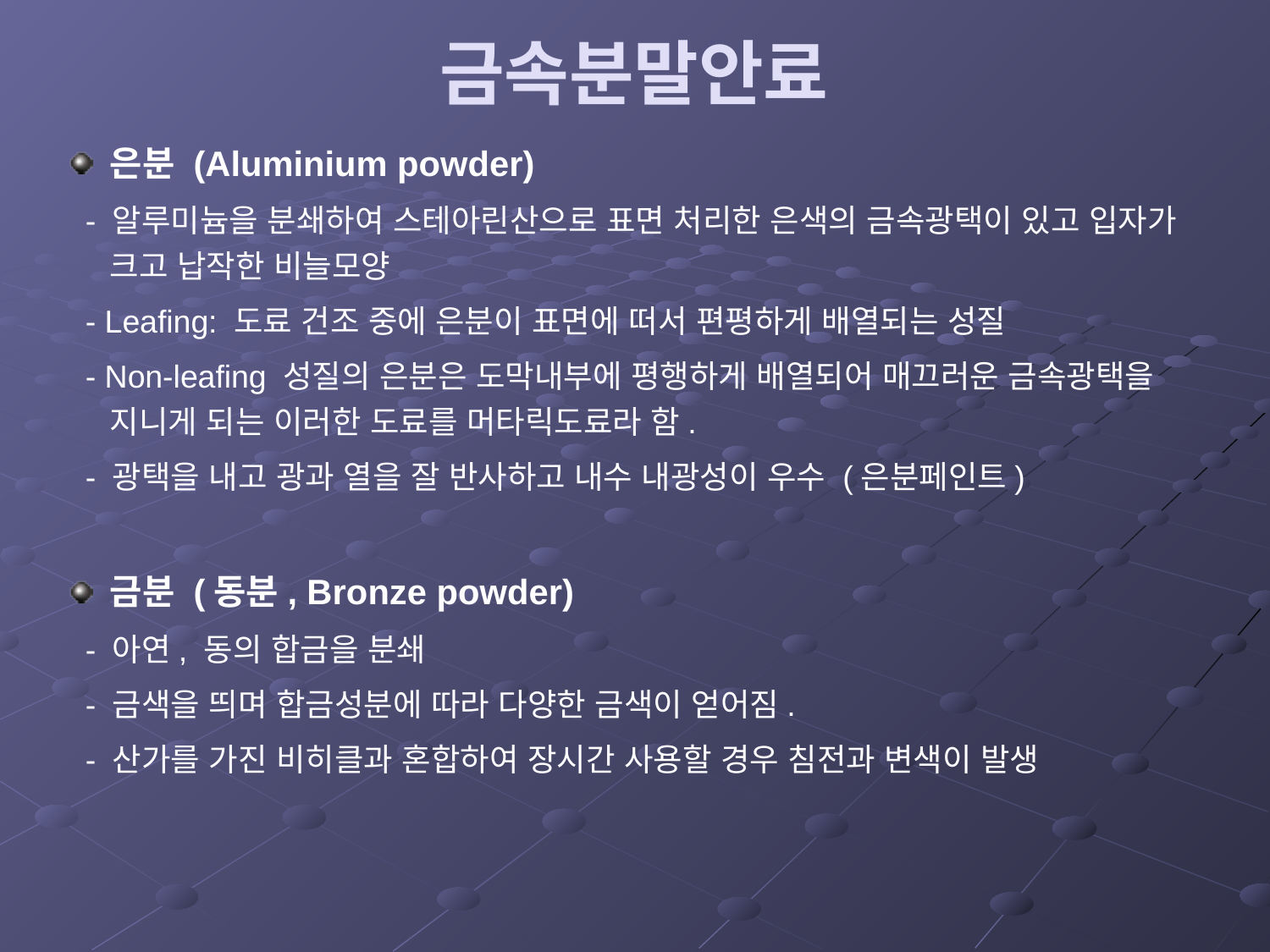

# 금속분말안료
은분 (Aluminium powder)
  - 알루미늄을 분쇄하여 스테아린산으로 표면 처리한 은색의 금속광택이 있고 입자가 크고 납작한 비늘모양
  - Leafing: 도료 건조 중에 은분이 표면에 떠서 편평하게 배열되는 성질
  - Non-leafing 성질의 은분은 도막내부에 평행하게 배열되어 매끄러운 금속광택을 지니게 되는 이러한 도료를 머타릭도료라 함.
  - 광택을 내고 광과 열을 잘 반사하고 내수 내광성이 우수 (은분페인트)

금분 (동분, Bronze powder)
  - 아연, 동의 합금을 분쇄
  - 금색을 띄며 합금성분에 따라 다양한 금색이 얻어짐.
  - 산가를 가진 비히클과 혼합하여 장시간 사용할 경우 침전과 변색이 발생